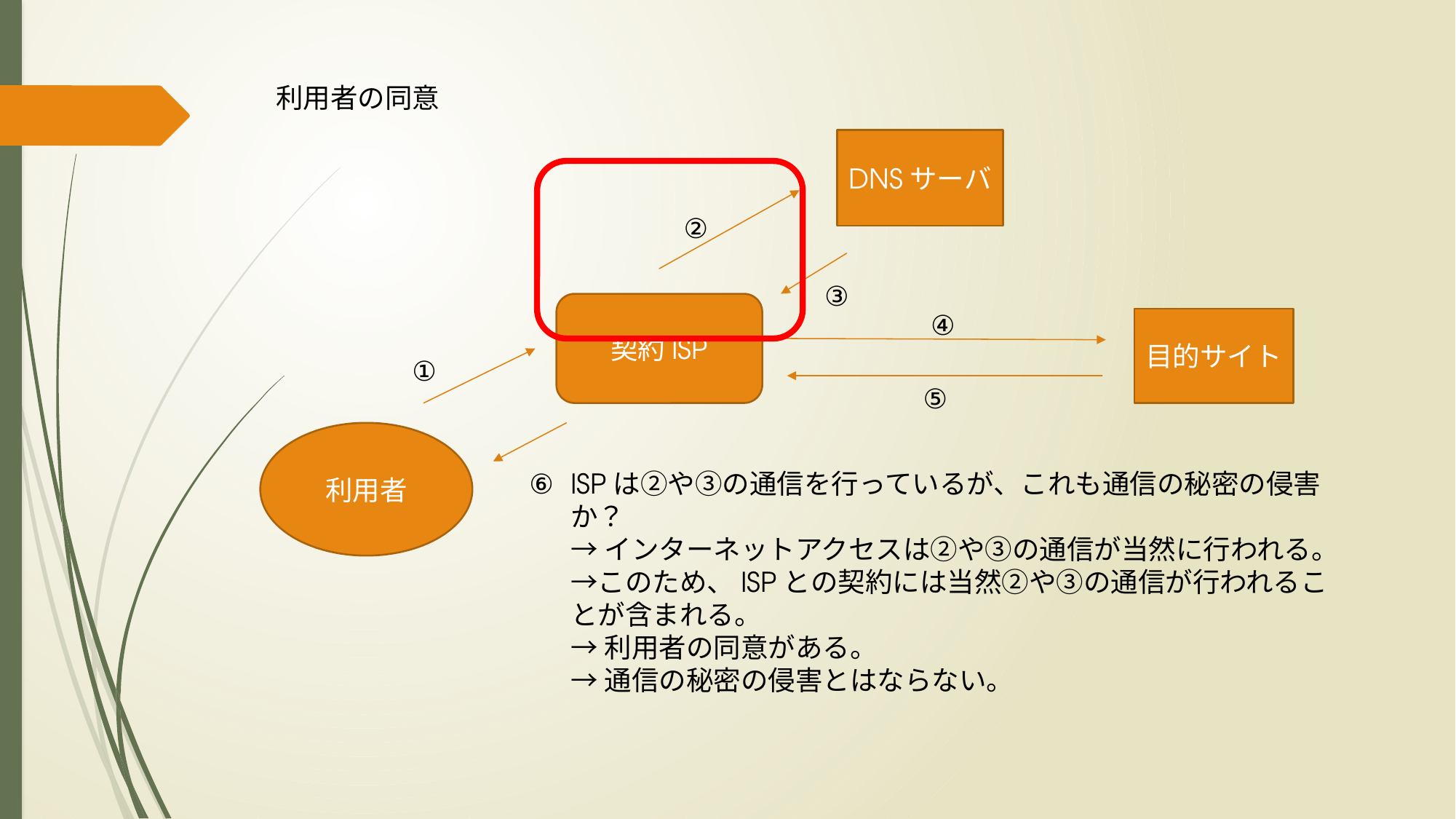

利用者の同意
DNSサーバ

②
③
契約ISP
④
目的サイト
①
⑤
利用者
⑥
ISPは②や③の通信を行っているが、これも通信の秘密の侵害か？
→インターネットアクセスは②や③の通信が当然に行われる。
→このため、ISPとの契約には当然②や③の通信が行われることが含まれる。
→利用者の同意がある。
→通信の秘密の侵害とはならない。